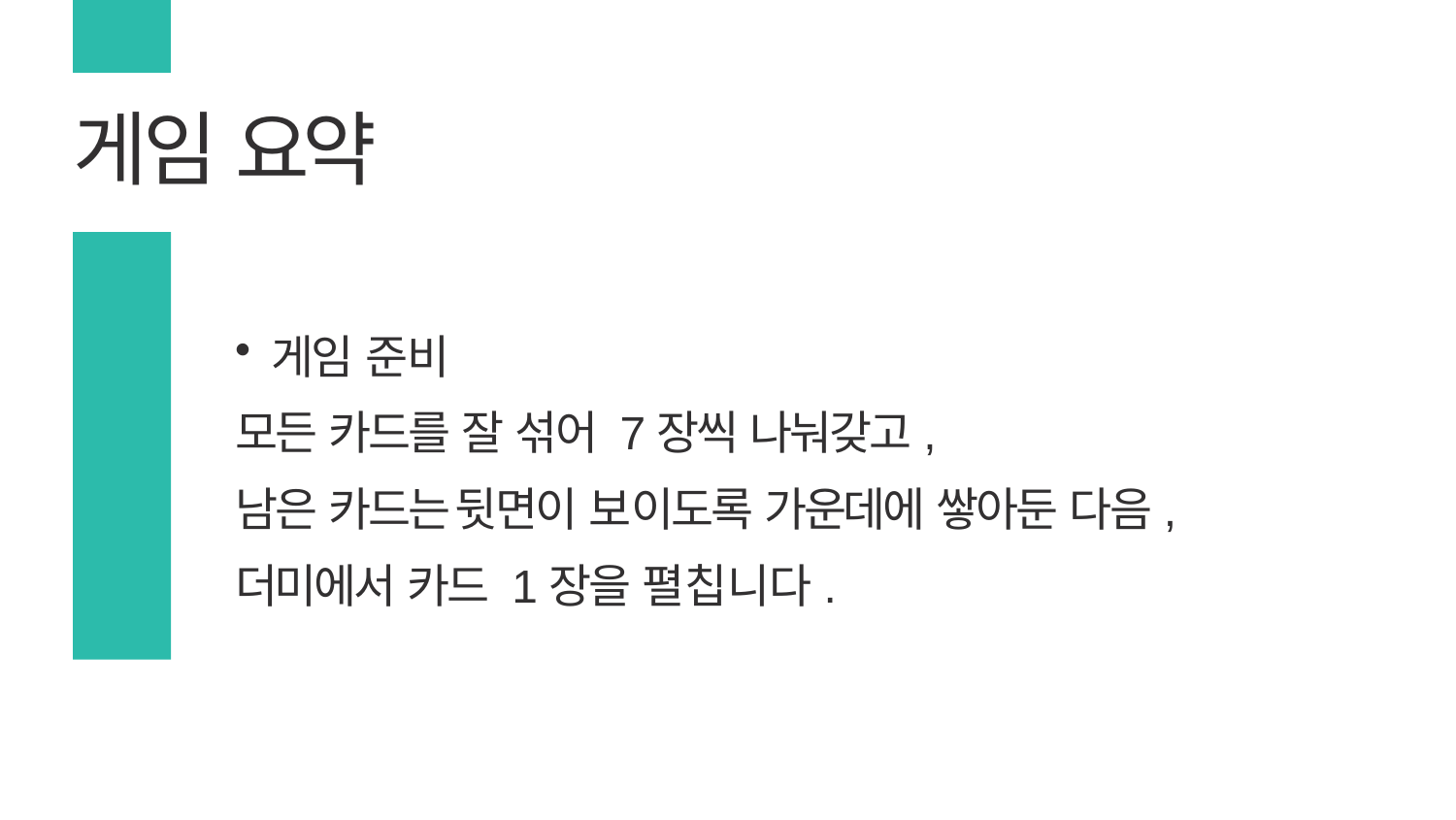

# 게임 요약

게임 준비
모든 카드를 잘 섞어 7장씩 나눠갖고,
남은 카드는 뒷면이 보이도록 가운데에 쌓아둔 다음,
더미에서 카드 1장을 펼칩니다.